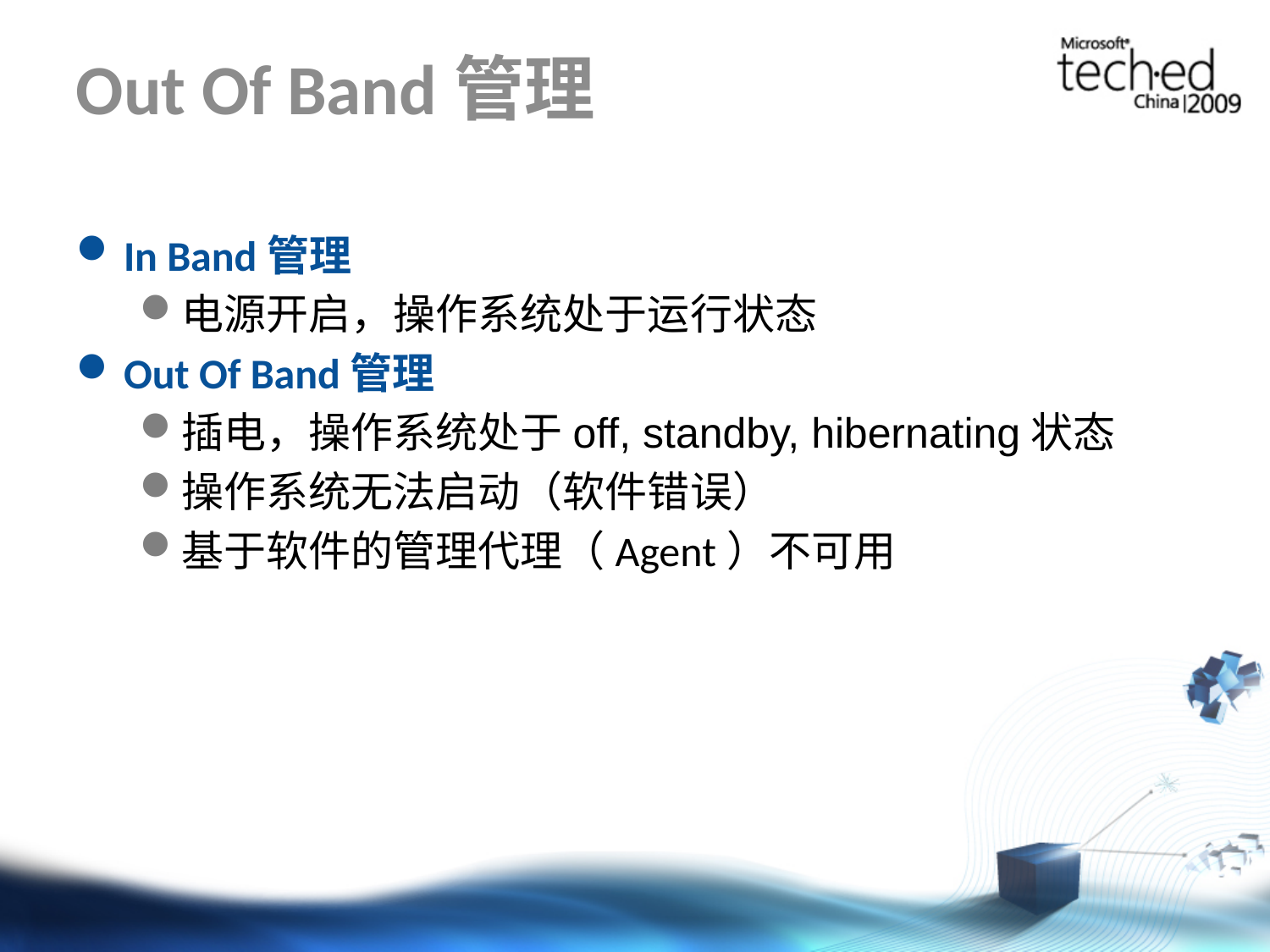

# Out Of Band管理
In Band管理
电源开启，操作系统处于运行状态
Out Of Band管理
插电，操作系统处于off, standby, hibernating状态
操作系统无法启动（软件错误）
基于软件的管理代理（Agent）不可用